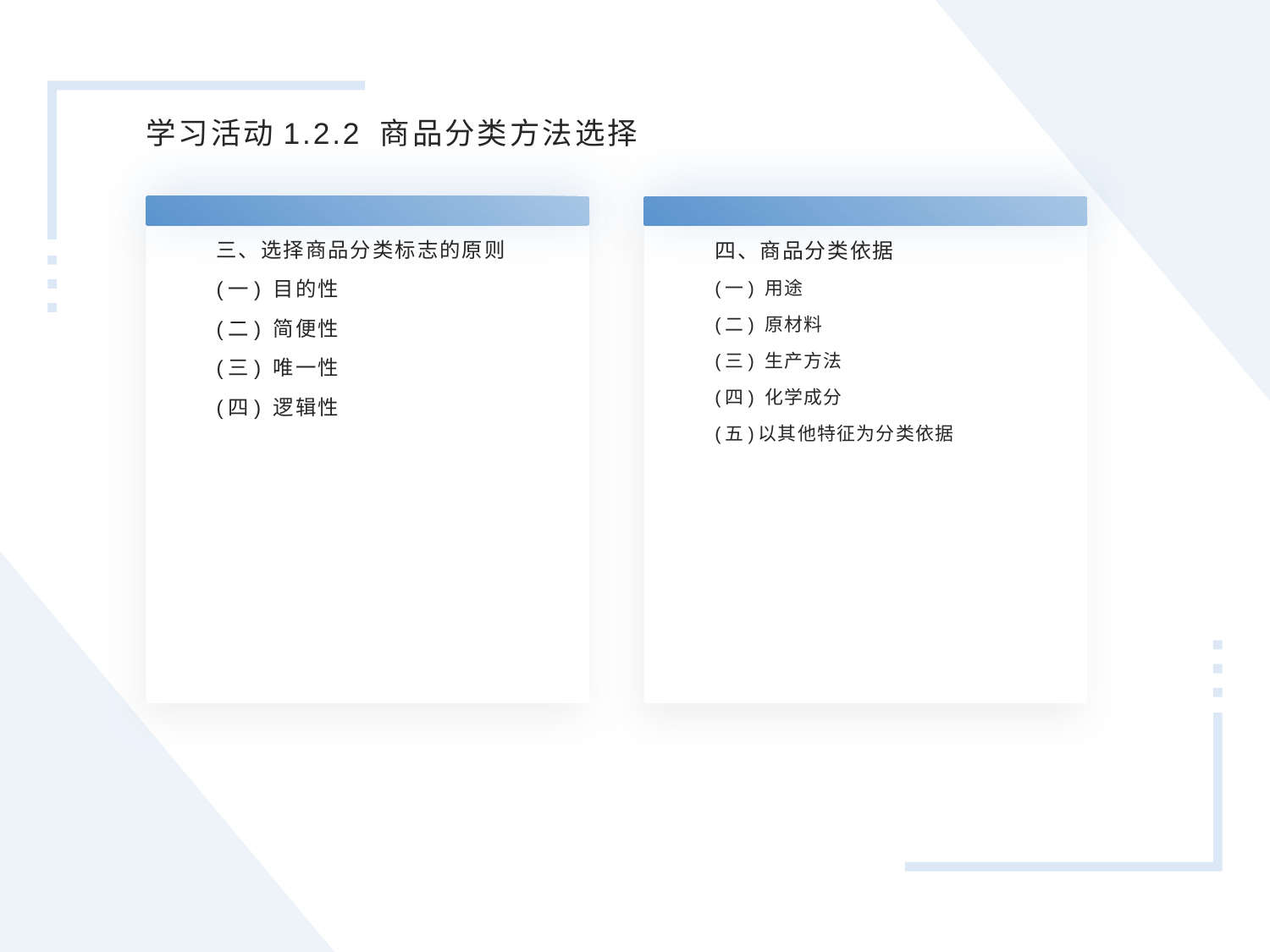

学习活动1.2.2 商品分类方法选择

三、选择商品分类标志的原则
(一) 目的性
(二) 简便性
(三) 唯一性
(四) 逻辑性
四、商品分类依据
(一) 用途
(二) 原材料
(三) 生产方法
(四) 化学成分
(五)以其他特征为分类依据